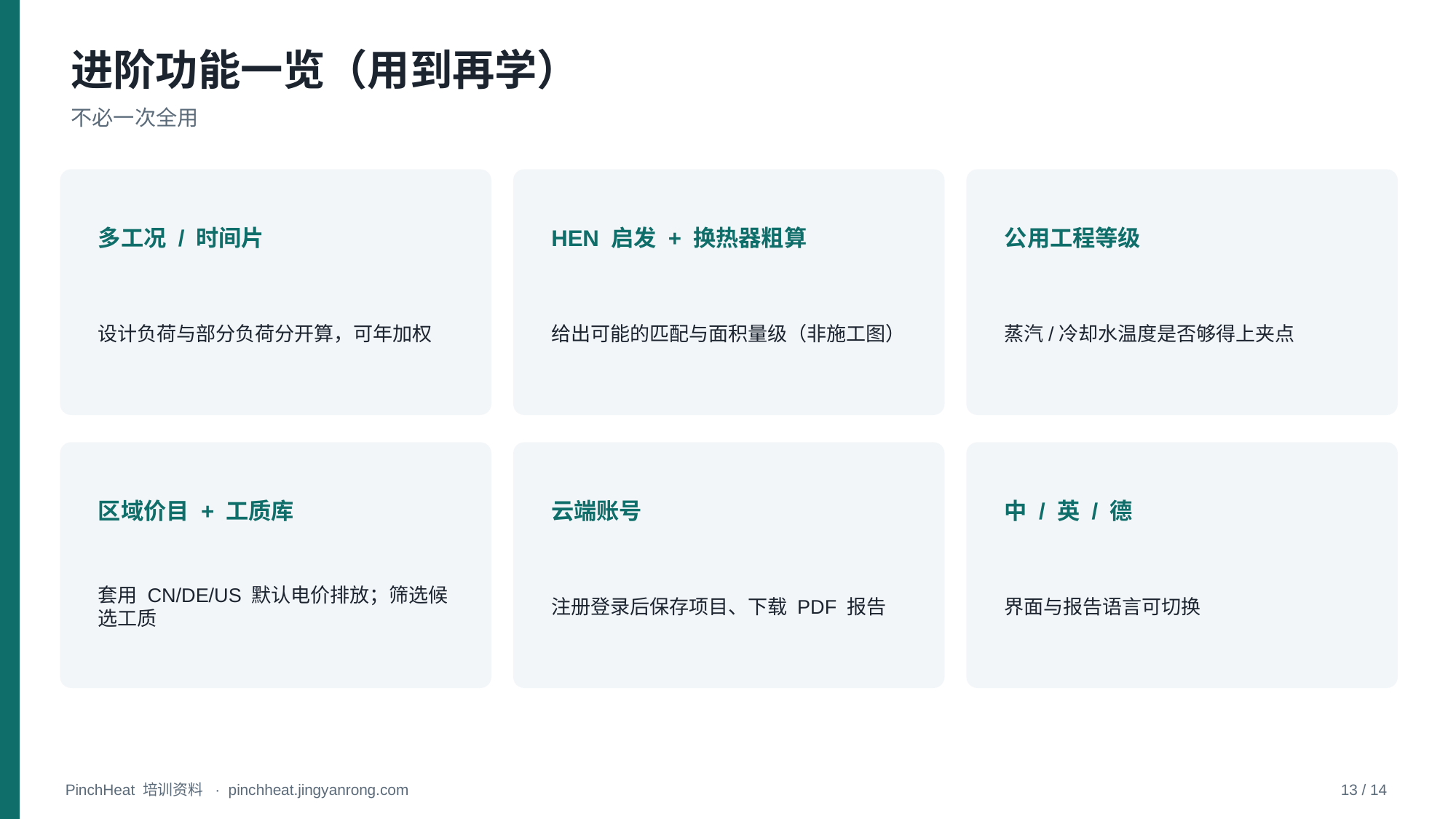

进阶功能一览（用到再学）
不必一次全用

多工况 / 时间片
HEN 启发 + 换热器粗算
公用工程等级
设计负荷与部分负荷分开算，可年加权
给出可能的匹配与面积量级（非施工图）
蒸汽/冷却水温度是否够得上夹点

区域价目 + 工质库
云端账号
中 / 英 / 德
套用 CN/DE/US 默认电价排放；筛选候选工质
注册登录后保存项目、下载 PDF 报告
界面与报告语言可切换
PinchHeat 培训资料  ·  pinchheat.jingyanrong.com
13 / 14